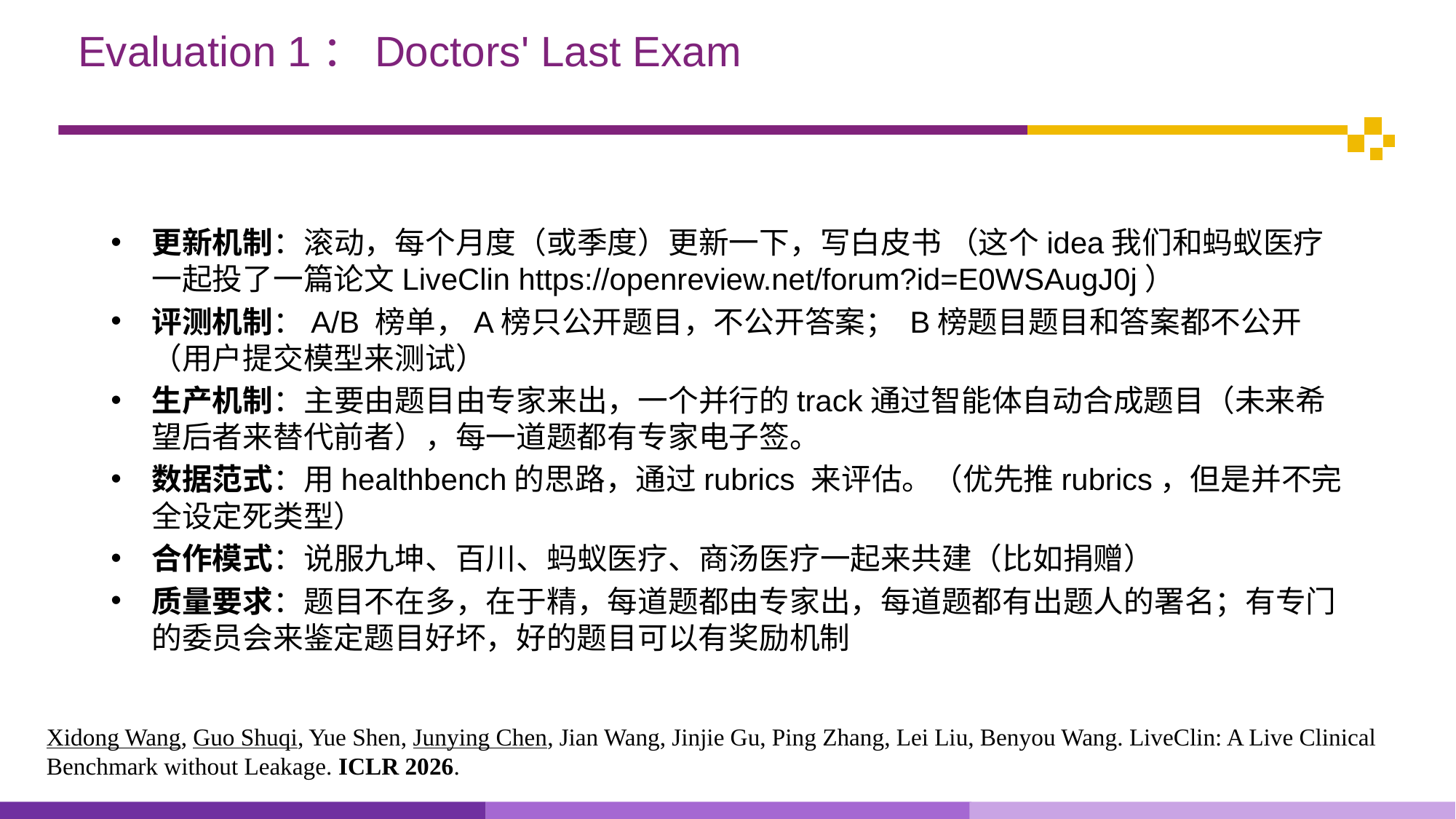

# Evaluation 1：Doctors' Last Exam
更新机制：滚动，每个月度（或季度）更新一下，写白皮书 （这个idea我们和蚂蚁医疗一起投了一篇论文LiveClin https://openreview.net/forum?id=E0WSAugJ0j）
评测机制：A/B 榜单，A榜只公开题目，不公开答案； B榜题目题目和答案都不公开（用户提交模型来测试）
生产机制：主要由题目由专家来出，一个并行的track通过智能体自动合成题目（未来希望后者来替代前者），每一道题都有专家电子签。
数据范式：用healthbench的思路，通过rubrics 来评估。（优先推rubrics，但是并不完全设定死类型）
合作模式：说服九坤、百川、蚂蚁医疗、商汤医疗一起来共建（比如捐赠）
质量要求：题目不在多，在于精，每道题都由专家出，每道题都有出题人的署名；有专门的委员会来鉴定题目好坏，好的题目可以有奖励机制
Xidong Wang, Guo Shuqi, Yue Shen, Junying Chen, Jian Wang, Jinjie Gu, Ping Zhang, Lei Liu, Benyou Wang. LiveClin: A Live Clinical Benchmark without Leakage. ICLR 2026.